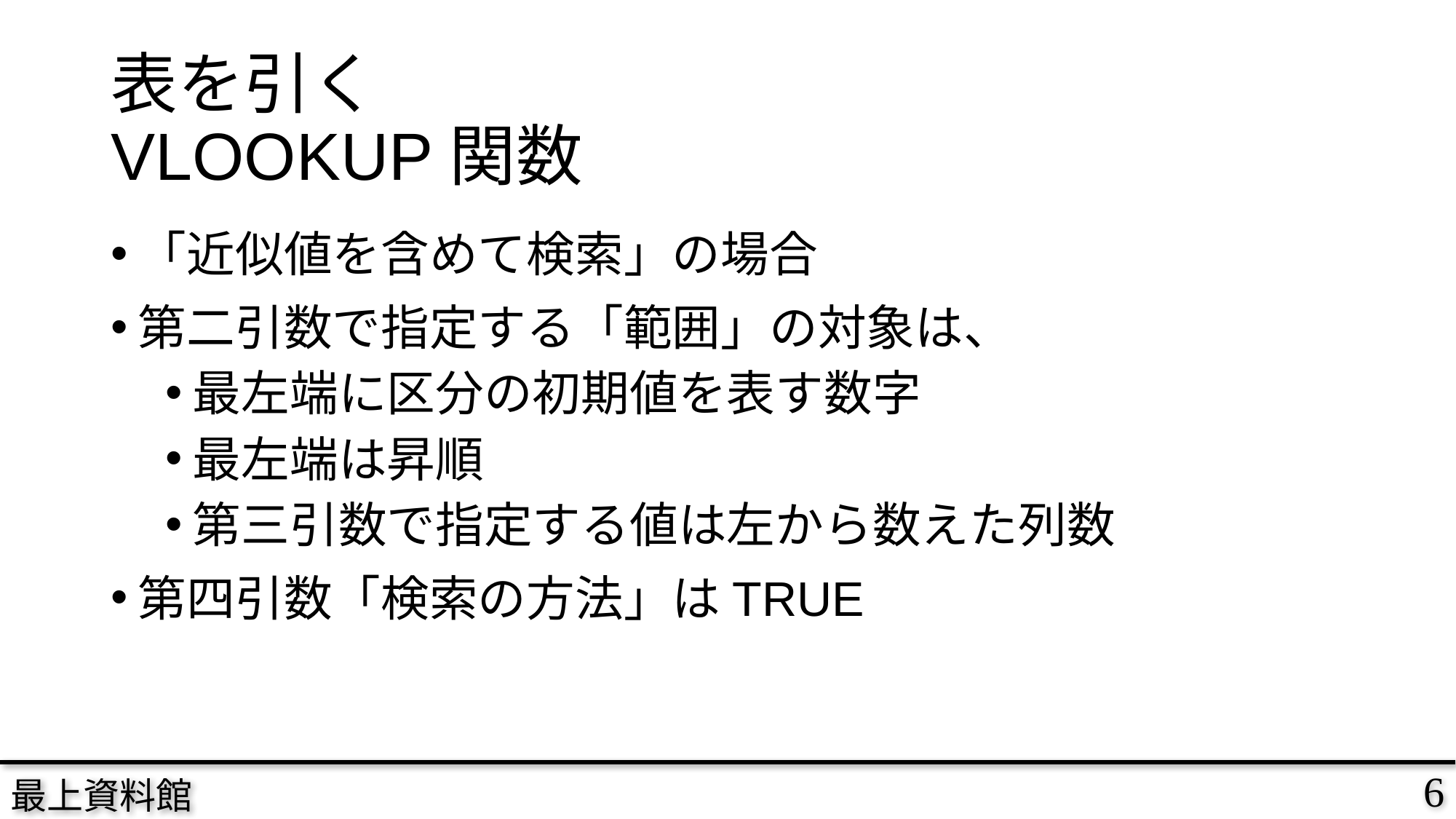

# 表を引く VLOOKUP関数
「近似値を含めて検索」の場合
第二引数で指定する「範囲」の対象は、
最左端に区分の初期値を表す数字
最左端は昇順
第三引数で指定する値は左から数えた列数
第四引数「検索の方法」はTRUE